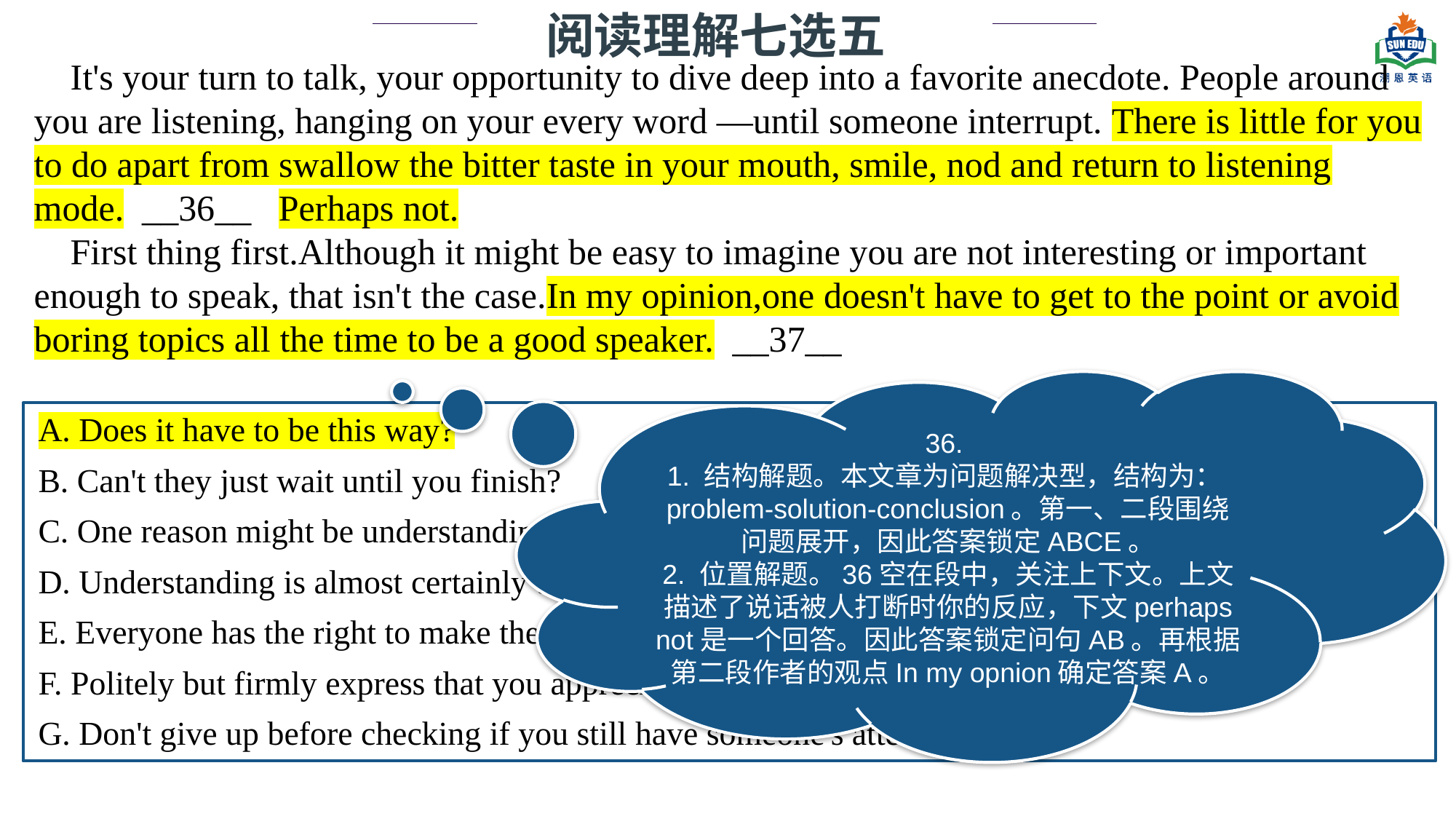

阅读理解七选五
    It's your turn to talk, your opportunity to dive deep into a favorite anecdote. People around you are listening, hanging on your every word —until someone interrupt. There is little for you to do apart from swallow the bitter taste in your mouth, smile, nod and return to listening mode.  __36__   Perhaps not.
    First thing first.Although it might be easy to imagine you are not interesting or important enough to speak, that isn't the case.In my opinion,one doesn't have to get to the point or avoid boring topics all the time to be a good speaker.  __37__
36.
1. 结构解题。本文章为问题解决型，结构为：problem-solution-conclusion。第一、二段围绕问题展开，因此答案锁定ABCE。
2. 位置解题。36空在段中，关注上下文。上文描述了说话被人打断时你的反应，下文perhaps not是一个回答。因此答案锁定问句AB。再根据第二段作者的观点In my opnion确定答案A。
A. Does it have to be this way?
B. Can't they just wait until you finish?
C. One reason might be understanding.
D. Understanding is almost certainly the answer.
E. Everyone has the right to make their voice heard.
F. Politely but firmly express that you appreciate their input.
G. Don't give up before checking if you still have someone's attention.